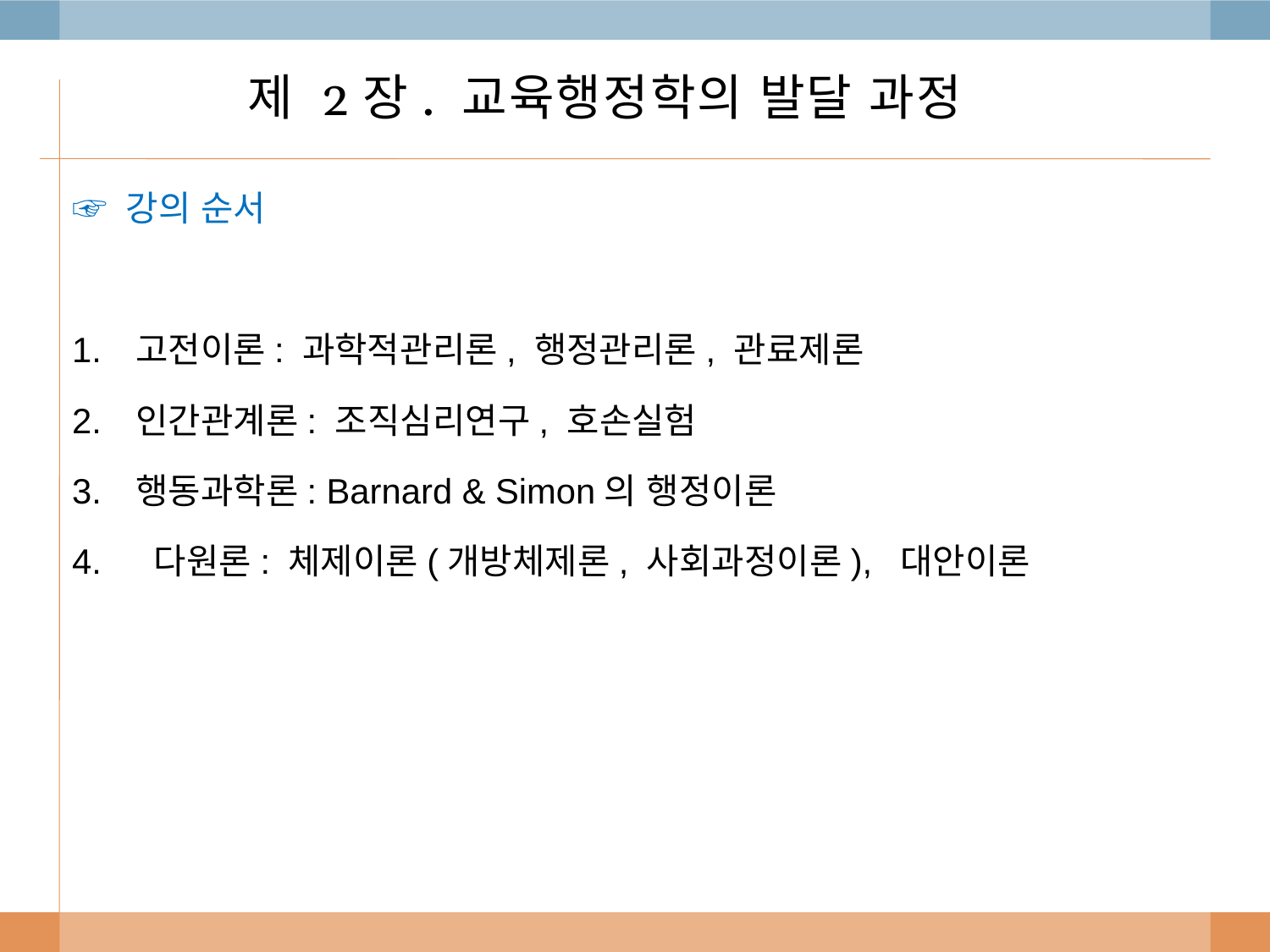

# 제 2장. 교육행정학의 발달 과정
☞ 강의 순서

고전이론: 과학적관리론, 행정관리론, 관료제론
인간관계론: 조직심리연구, 호손실험
행동과학론: Barnard & Simon의 행정이론
 다원론: 체제이론(개방체제론, 사회과정이론),  대안이론